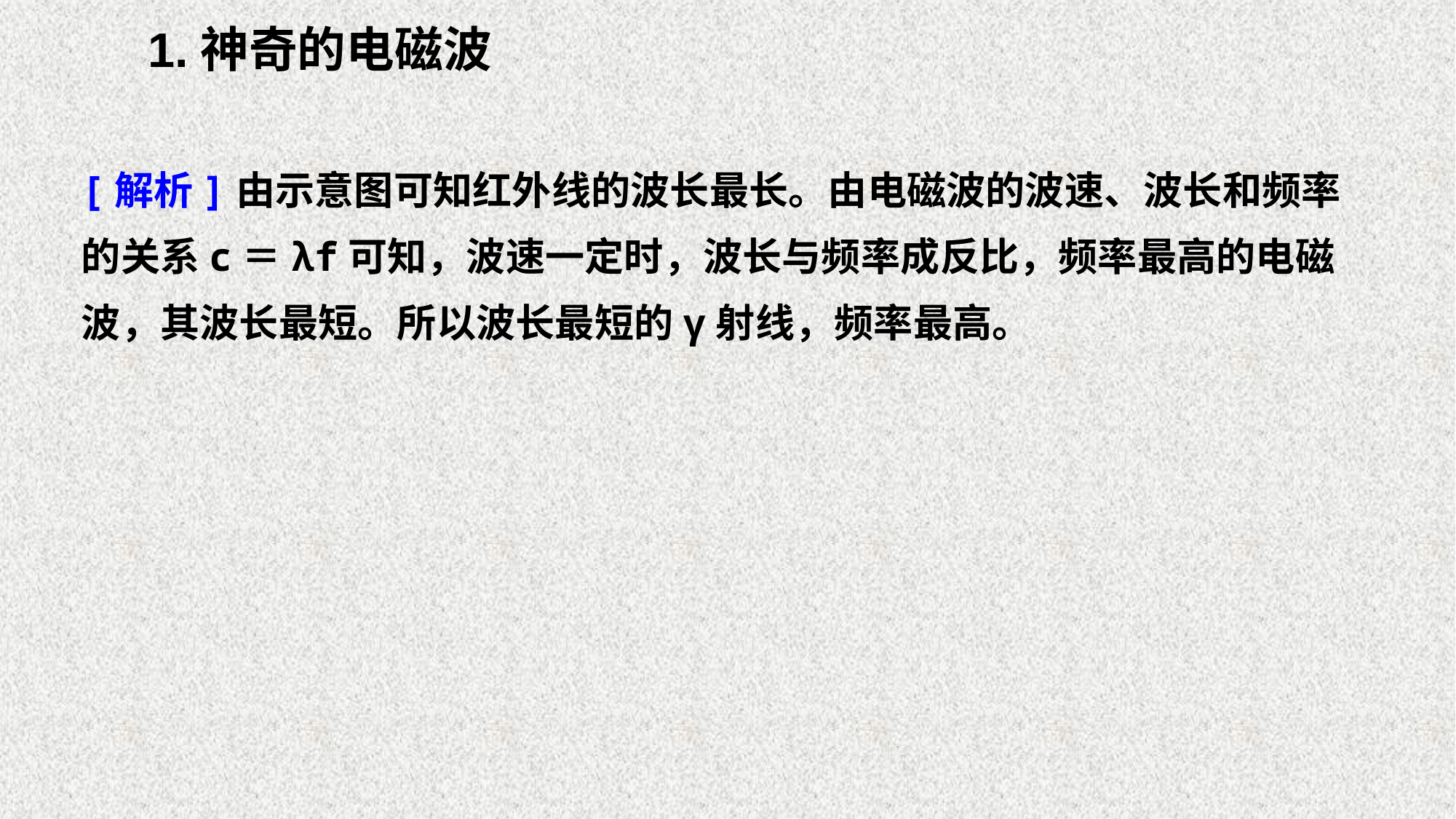

1.神奇的电磁波
[解析]由示意图可知红外线的波长最长。由电磁波的波速、波长和频率的关系c＝λf可知，波速一定时，波长与频率成反比，频率最高的电磁波，其波长最短。所以波长最短的γ射线，频率最高。